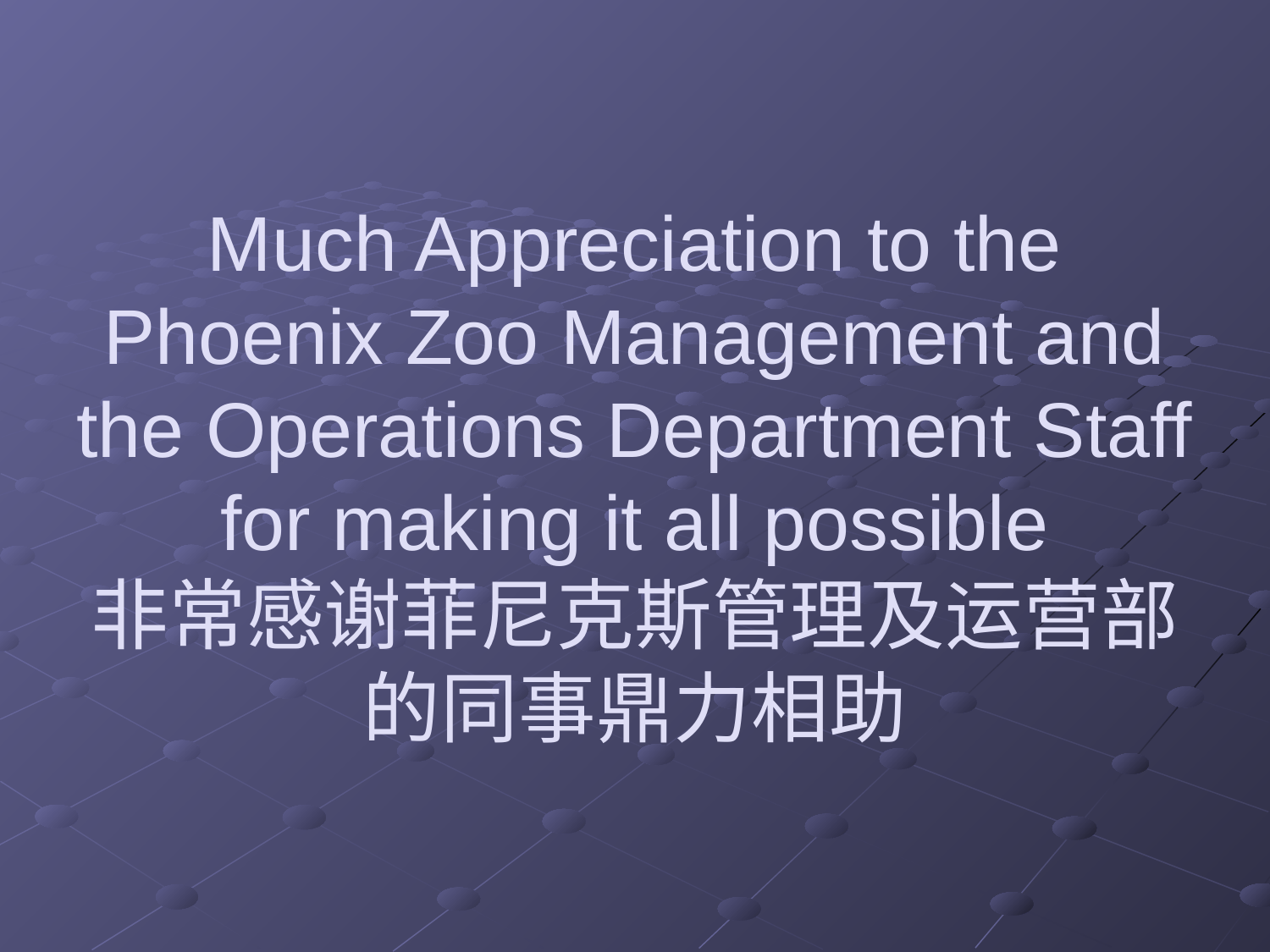

# Much Appreciation to the Phoenix Zoo Management and the Operations Department Staff for making it all possible 非常感谢菲尼克斯管理及运营部的同事鼎力相助